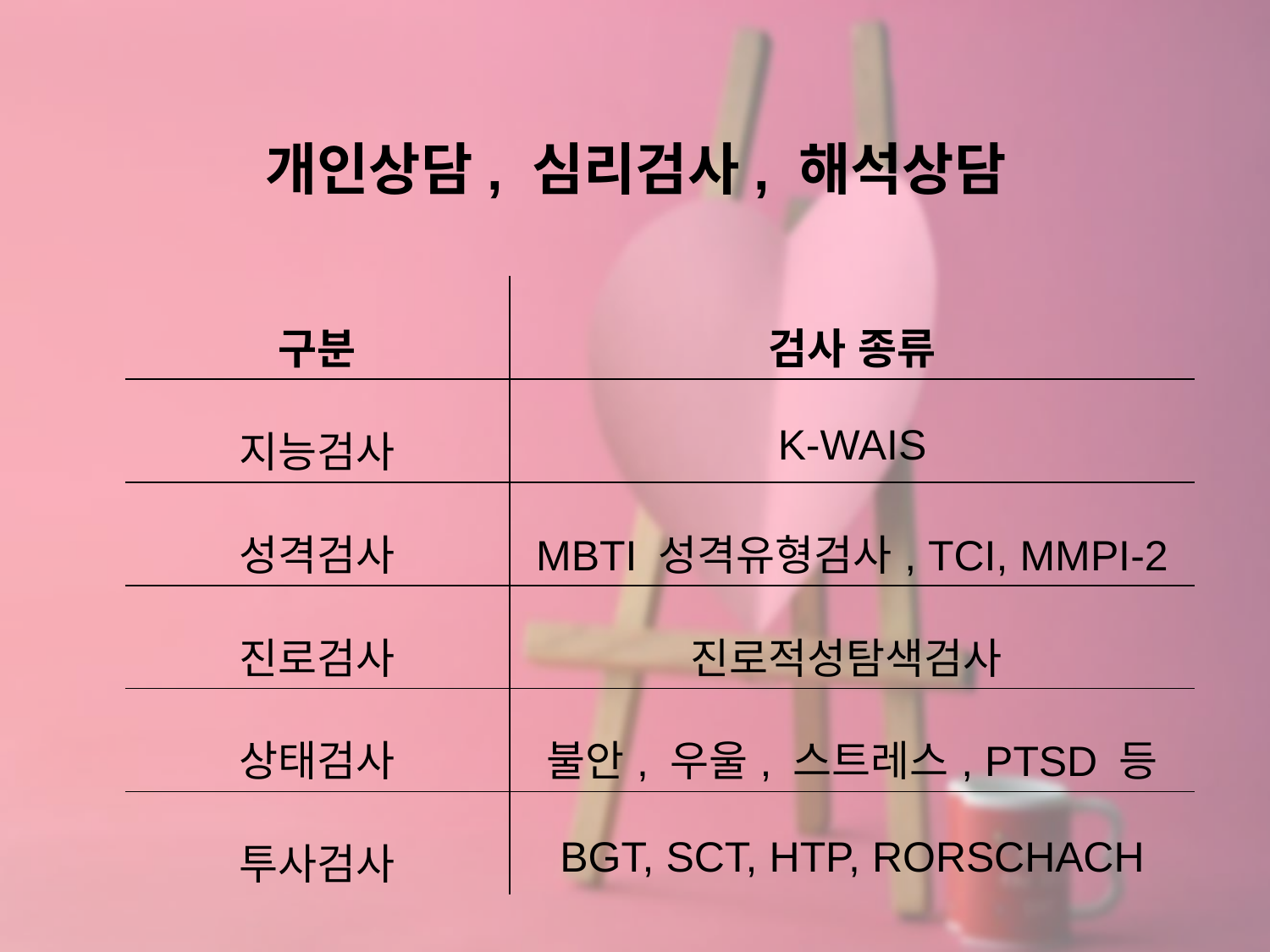

개인상담, 심리검사, 해석상담

| 구분 | 검사 종류 |
| --- | --- |
| 지능검사 | K-WAIS |
| 성격검사 | MBTI 성격유형검사, TCI, MMPI-2 |
| 진로검사 | 진로적성탐색검사 |
| 상태검사 | 불안, 우울, 스트레스, PTSD 등 |
| 투사검사 | BGT, SCT, HTP, RORSCHACH |